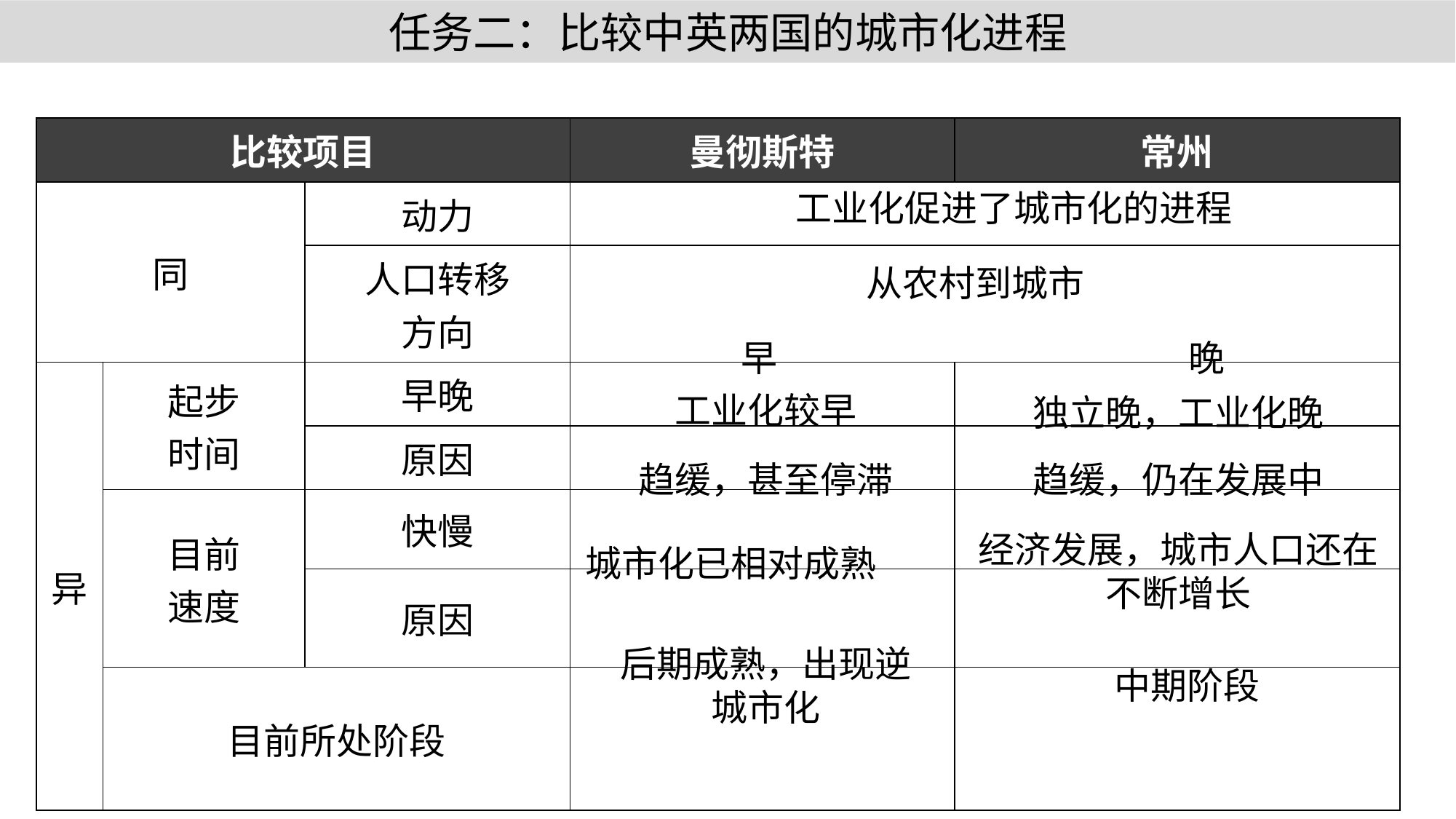

任务二：比较中英两国的城市化进程
| 比较项目 |  |  | 曼彻斯特 | 常州 |
| --- | --- | --- | --- | --- |
| 同 |  | 动力 |  |  |
|  |  | 人口转移 方向 |  |  |
| 异 | 起步 时间 | 早晚 |  |  |
|  |  | 原因 |  |  |
|  | 目前 速度 | 快慢 |  |  |
|  |  | 原因 |  |  |
|  | 目前所处阶段 |  |  |  |
工业化促进了城市化的进程
从农村到城市
早
晚
工业化较早
独立晚，工业化晚
趋缓，甚至停滞
趋缓，仍在发展中
经济发展，城市人口还在不断增长
城市化已相对成熟
后期成熟，出现逆城市化
中期阶段